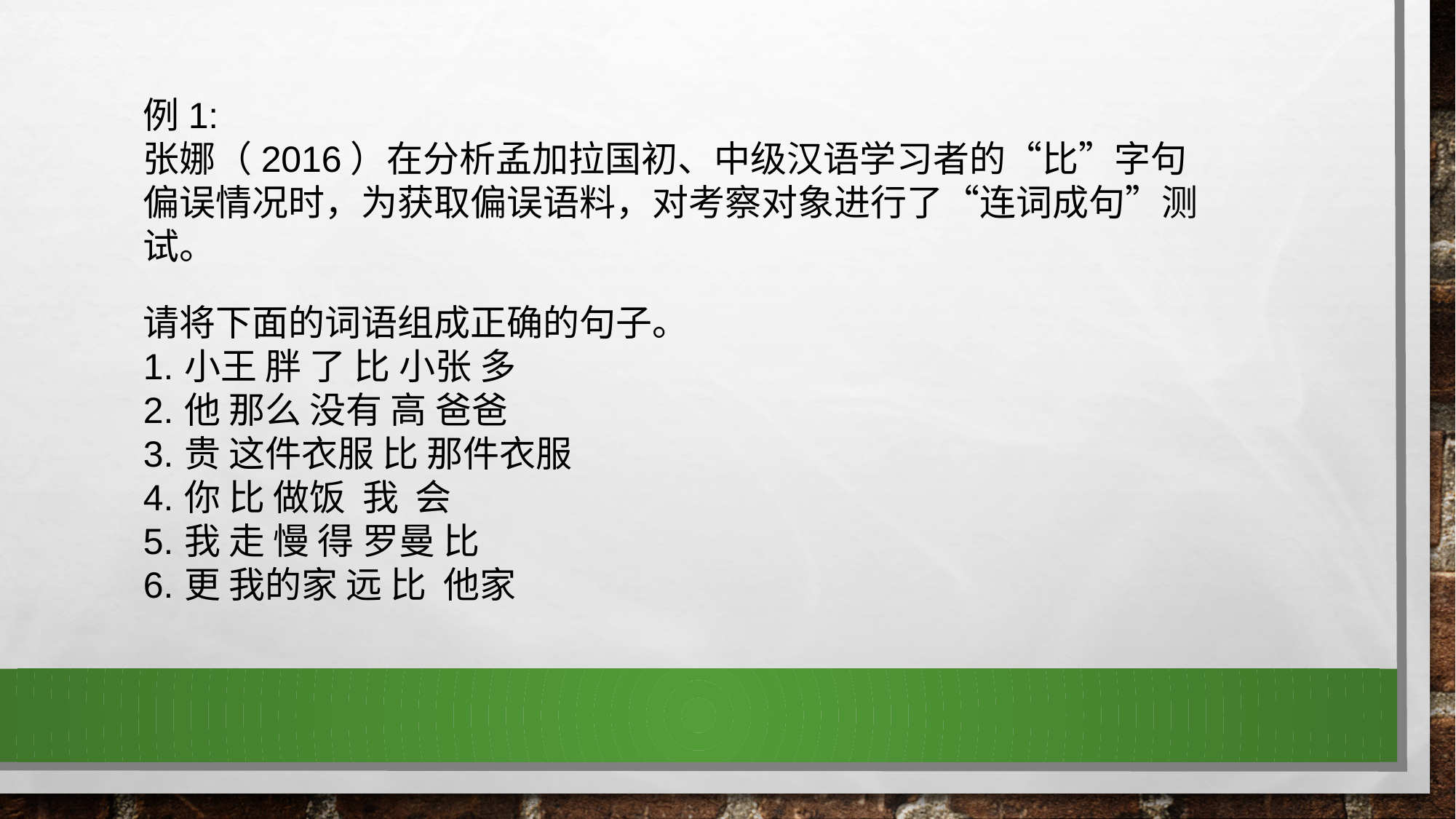

例1:
张娜（2016）在分析孟加拉国初、中级汉语学习者的“比”字句偏误情况时，为获取偏误语料，对考察对象进行了“连词成句”测试。

请将下面的词语组成正确的句子。
小王 胖 了 比 小张 多
他 那么 没有 高 爸爸
贵 这件衣服 比 那件衣服
你 比 做饭  我  会
我 走 慢 得 罗曼 比
更 我的家 远 比  他家